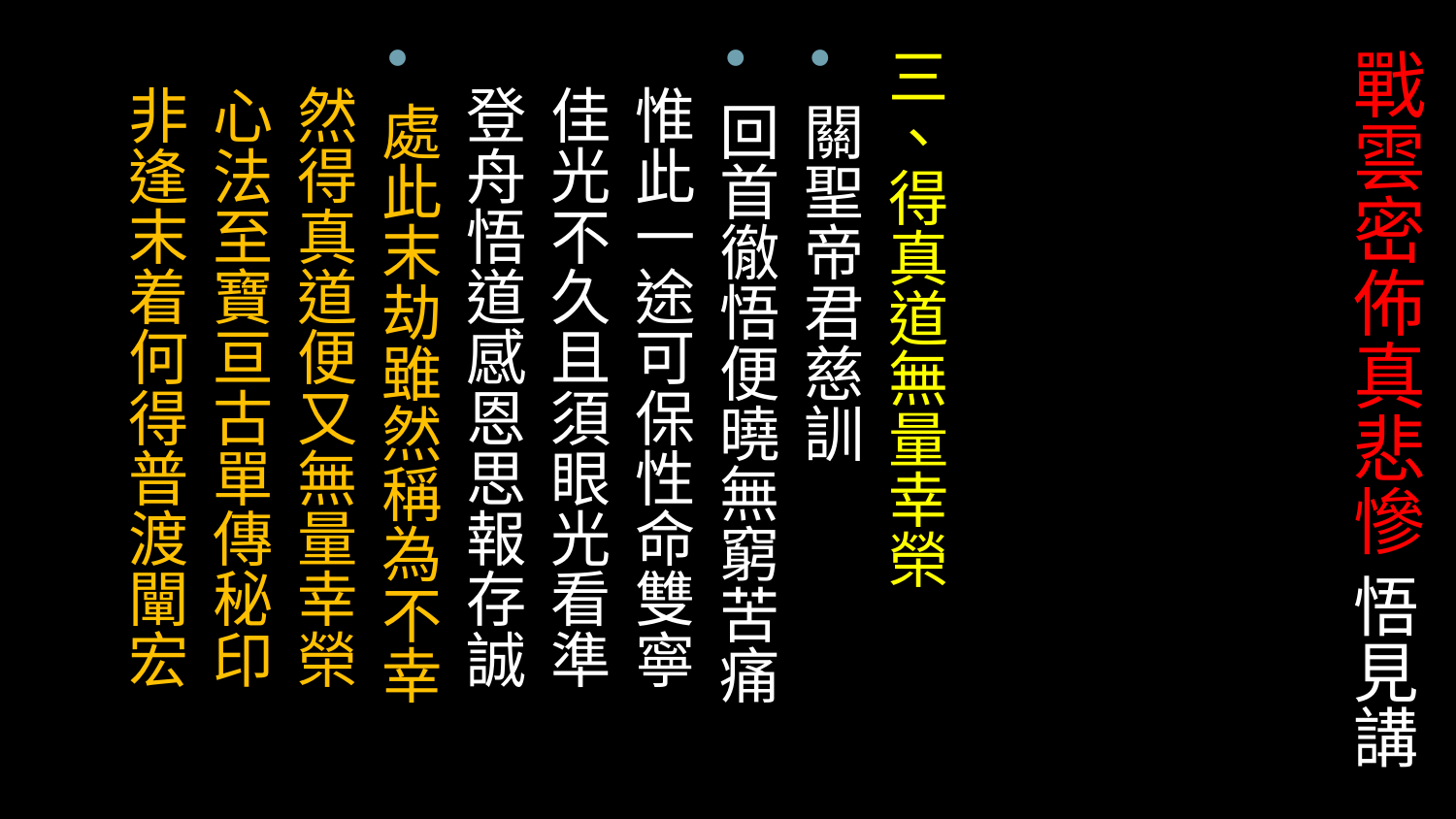

# 戰雲密佈真悲慘 悟見講
三、得真道無量幸榮
關聖帝君慈訓
回首徹悟便曉無窮苦痛
  惟此一途可保性命雙寧
  佳光不久且須眼光看準
  登舟悟道感恩思報存誠
處此末劫雖然稱為不幸
  然得真道便又無量幸榮
  心法至寶亘古單傳秘印
  非逢末着何得普渡闡宏